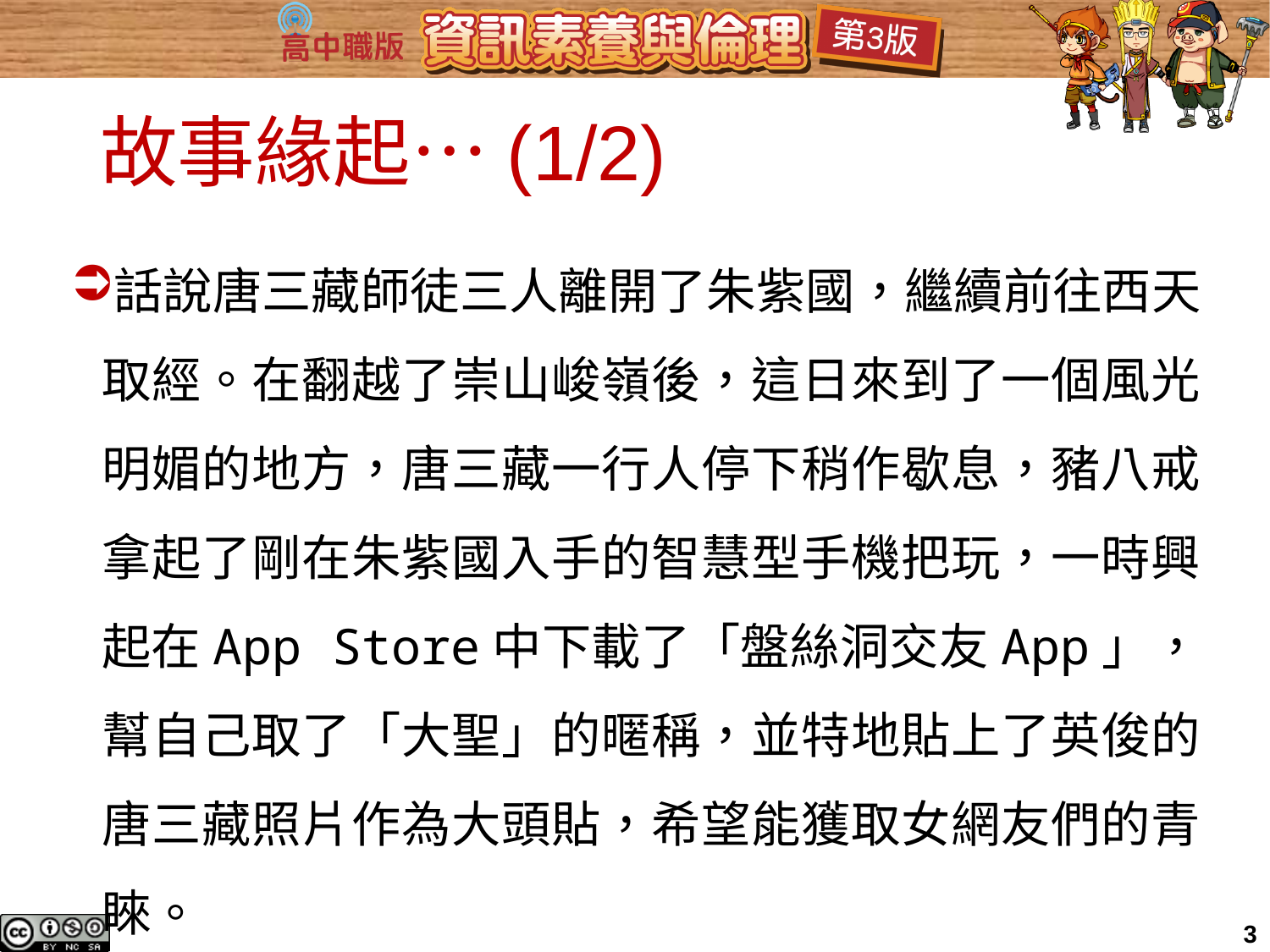

# 故事緣起…(1/2)
話說唐三藏師徒三人離開了朱紫國，繼續前往西天取經。在翻越了崇山峻嶺後，這日來到了一個風光明媚的地方，唐三藏一行人停下稍作歇息，豬八戒拿起了剛在朱紫國入手的智慧型手機把玩，一時興起在App Store中下載了「盤絲洞交友App」，幫自己取了「大聖」的暱稱，並特地貼上了英俊的唐三藏照片作為大頭貼，希望能獲取女網友們的青睞。
3